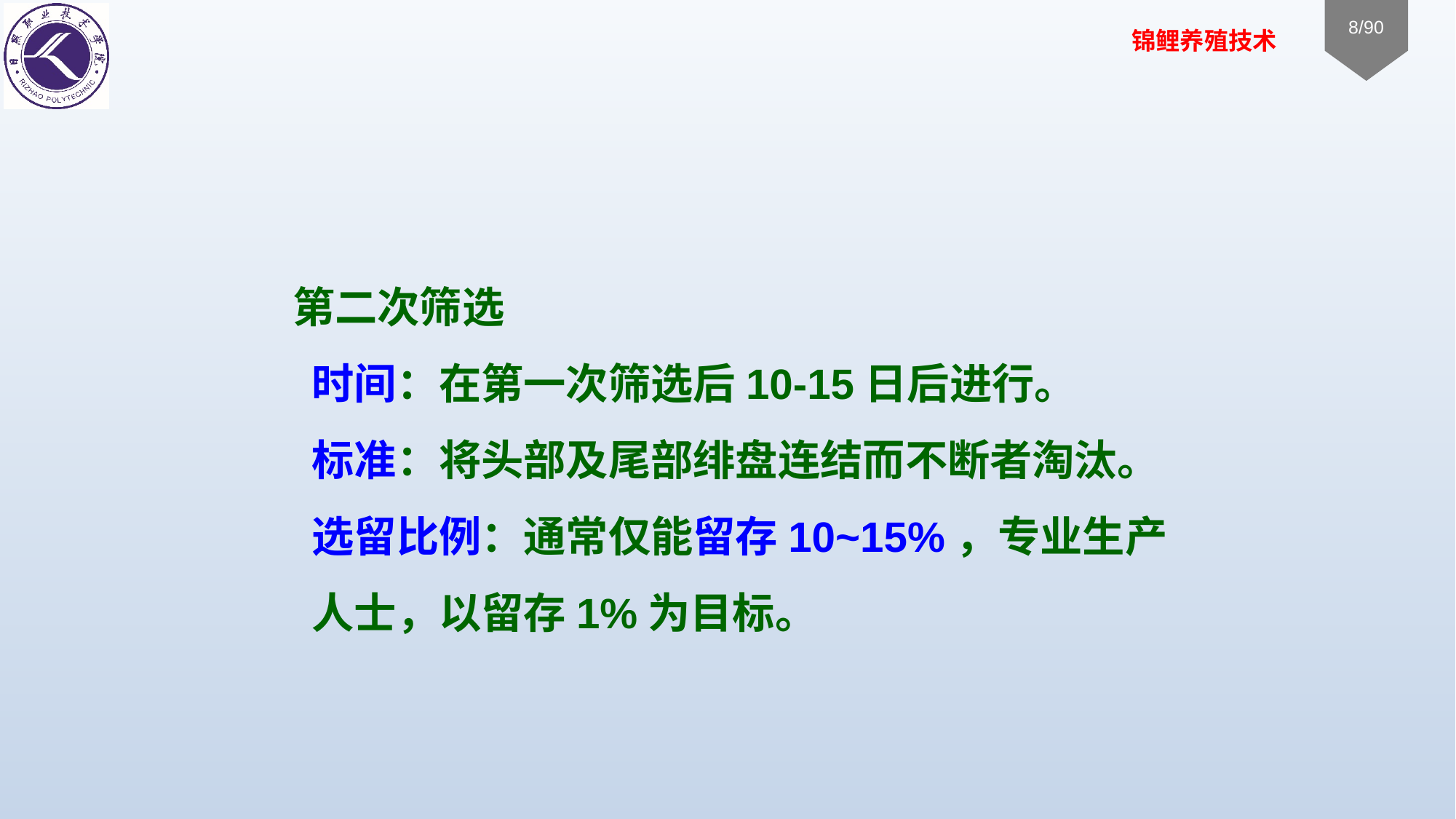

#

  第二次筛选
    时间：在第一次筛选后10-15日后进行。
    标准：将头部及尾部绯盘连结而不断者淘汰。
    选留比例：通常仅能留存10~15%，专业生产
    人士，以留存1%为目标。